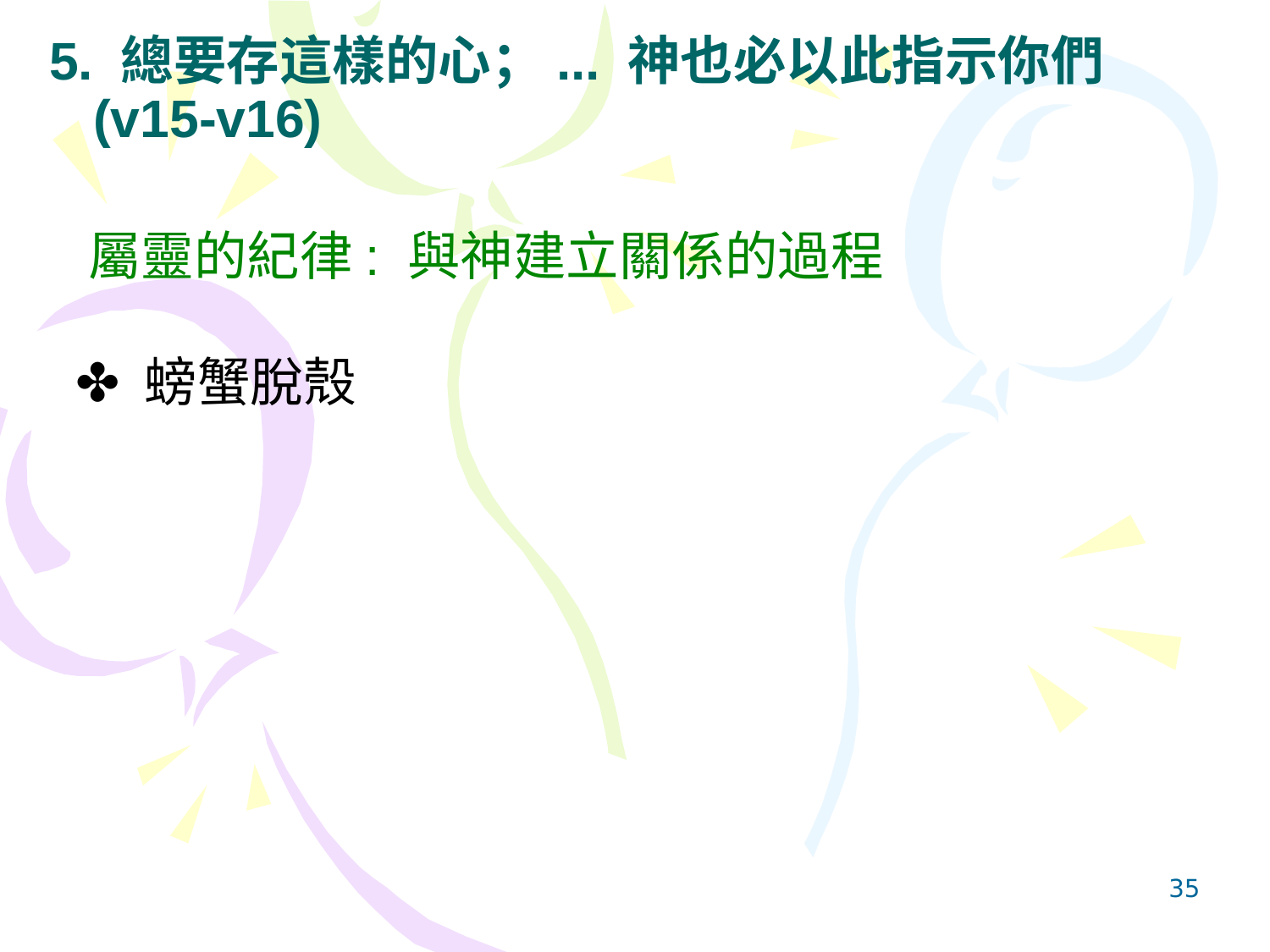

# 5. 總要存這樣的心；... 神也必以此指示你們
   (v15-v16)
   屬靈的紀律: 與神建立關係的過程

   ✤ 螃蟹脫殼

35